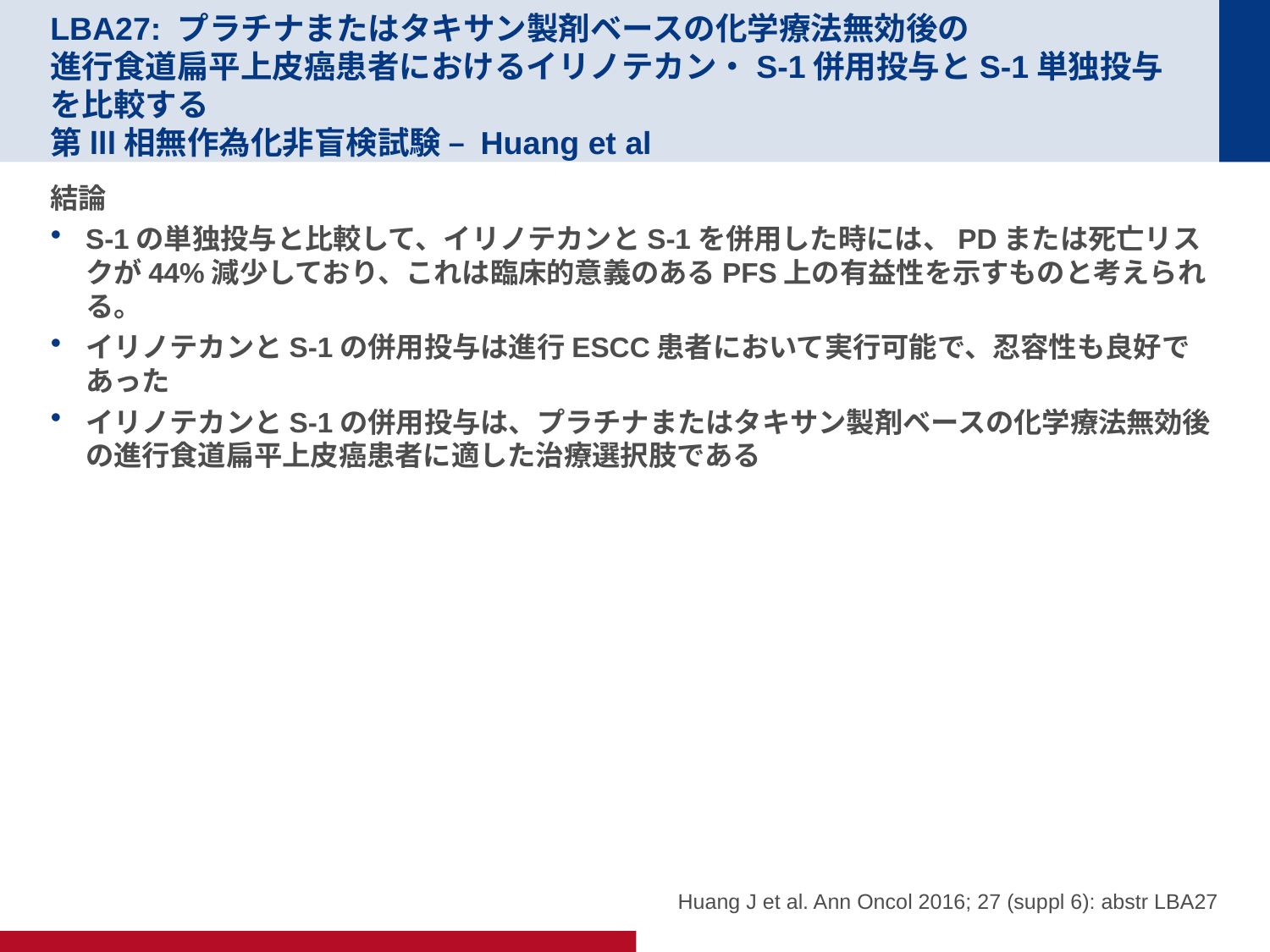

LBA27: プラチナまたはタキサン製剤ベースの化学療法無効後の
進行食道扁平上皮癌患者におけるイリノテカン・S-1併用投与とS-1単独投与を比較する
第lll相無作為化非盲検試験 – Huang et al
結論
S-1の単独投与と比較して、イリノテカンとS-1を併用した時には、PDまたは死亡リスクが44%減少しており、これは臨床的意義のあるPFS上の有益性を示すものと考えられる。
イリノテカンとS-1の併用投与は進行ESCC患者において実行可能で、忍容性も良好であった
イリノテカンとS-1の併用投与は、プラチナまたはタキサン製剤ベースの化学療法無効後の進行食道扁平上皮癌患者に適した治療選択肢である
Huang J et al. Ann Oncol 2016; 27 (suppl 6): abstr LBA27